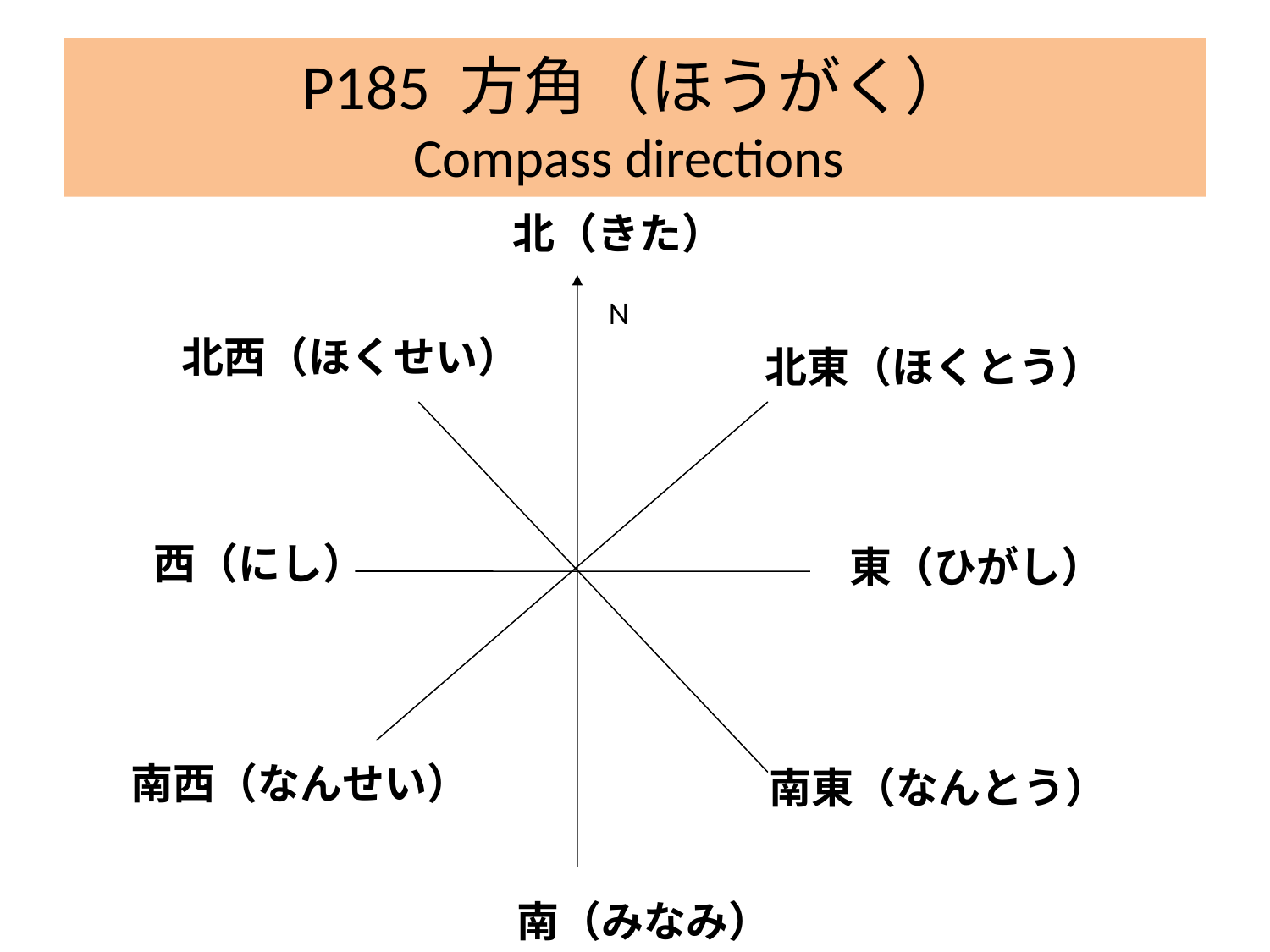

# P185 方角（ほうがく） Compass directions
北（きた）

N
北西（ほくせい）
北東（ほくとう）

西（にし）
東（ひがし）

南西（なんせい）
南東（なんとう）
南（みなみ）